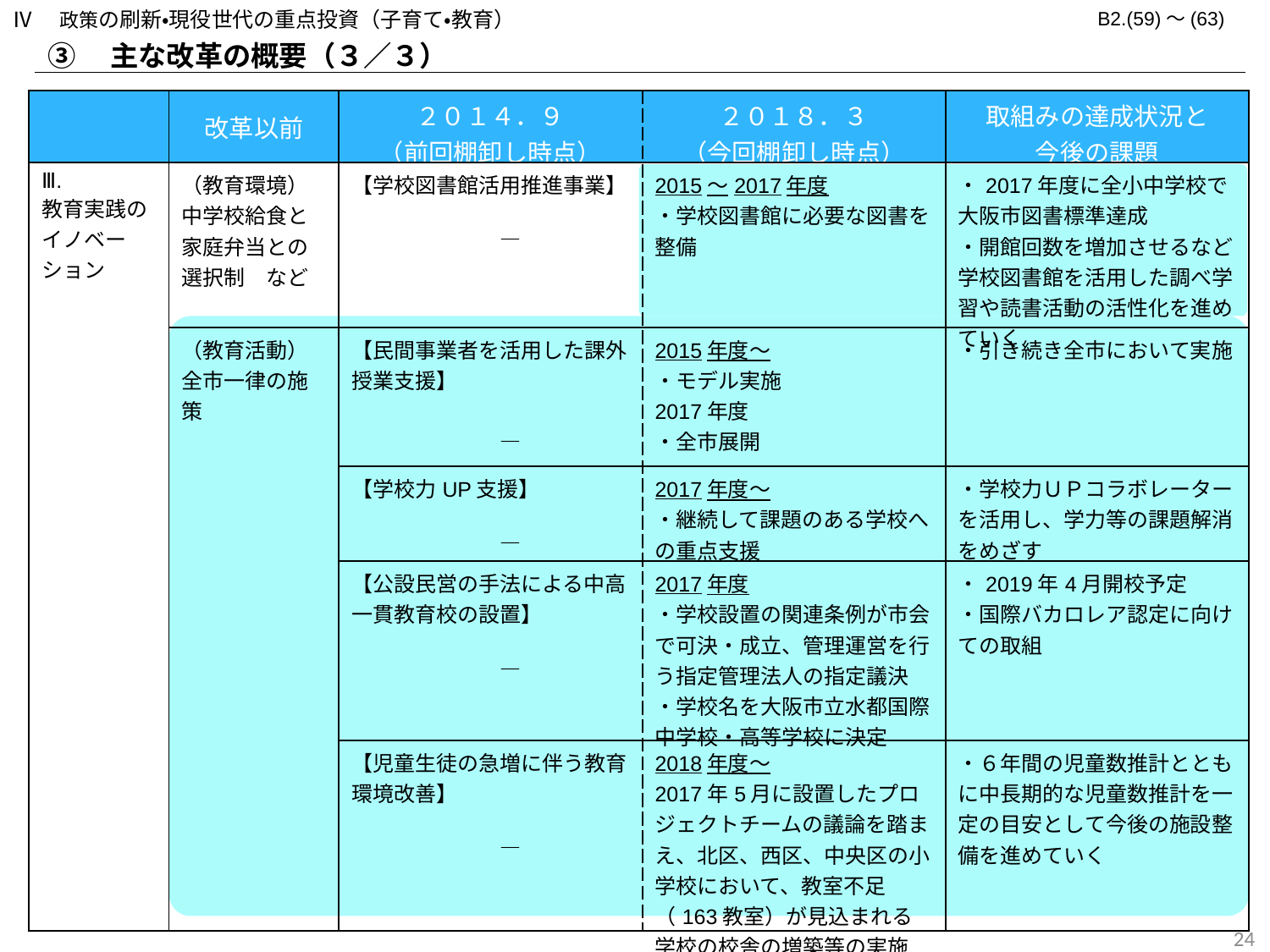

Ⅳ　政策の刷新・現役世代の重点投資（子育て・教育）
B2.(59)～(63)
③　主な改革の概要（３／３）
|  | 改革以前 | ２０１４．９ （前回棚卸し時点） | ２０１８．３ （今回棚卸し時点） | 取組みの達成状況と 今後の課題 |
| --- | --- | --- | --- | --- |
| Ⅲ. 教育実践のイノベーション | （教育環境） 中学校給食と家庭弁当との選択制　など | 【学校図書館活用推進事業】 　　　　　　　― | 2015～2017年度 ・学校図書館に必要な図書を整備 | ・2017年度に全小中学校で大阪市図書標準達成 ・開館回数を増加させるなど学校図書館を活用した調べ学習や読書活動の活性化を進めていく |
|  | （教育活動） 全市一律の施策 | 【民間事業者を活用した課外授業支援】　　 　　　 　　　　　　　― | 2015年度～ ・モデル実施 2017年度 ・全市展開 | ・引き続き全市において実施 |
|  |  | 【学校力UP支援】 　　　　　　　― | 2017年度～ ・継続して課題のある学校への重点支援 | ・学校力ＵＰコラボレーターを活用し、学力等の課題解消をめざす |
|  |  | 【公設民営の手法による中高一貫教育校の設置】 　　　　　　　― | 2017年度 ・学校設置の関連条例が市会で可決・成立、管理運営を行う指定管理法人の指定議決 ・学校名を大阪市立水都国際中学校・高等学校に決定 | ・2019年4月開校予定 ・国際バカロレア認定に向けての取組 |
|  |  | 【児童生徒の急増に伴う教育環境改善】 　　　　　　　― | 2018年度～ 2017年5月に設置したプロジェクトチームの議論を踏まえ、北区、西区、中央区の小学校において、教室不足（163教室）が見込まれる学校の校舎の増築等の実施 | ・６年間の児童数推計とともに中長期的な児童数推計を一定の目安として今後の施設整備を進めていく |

24